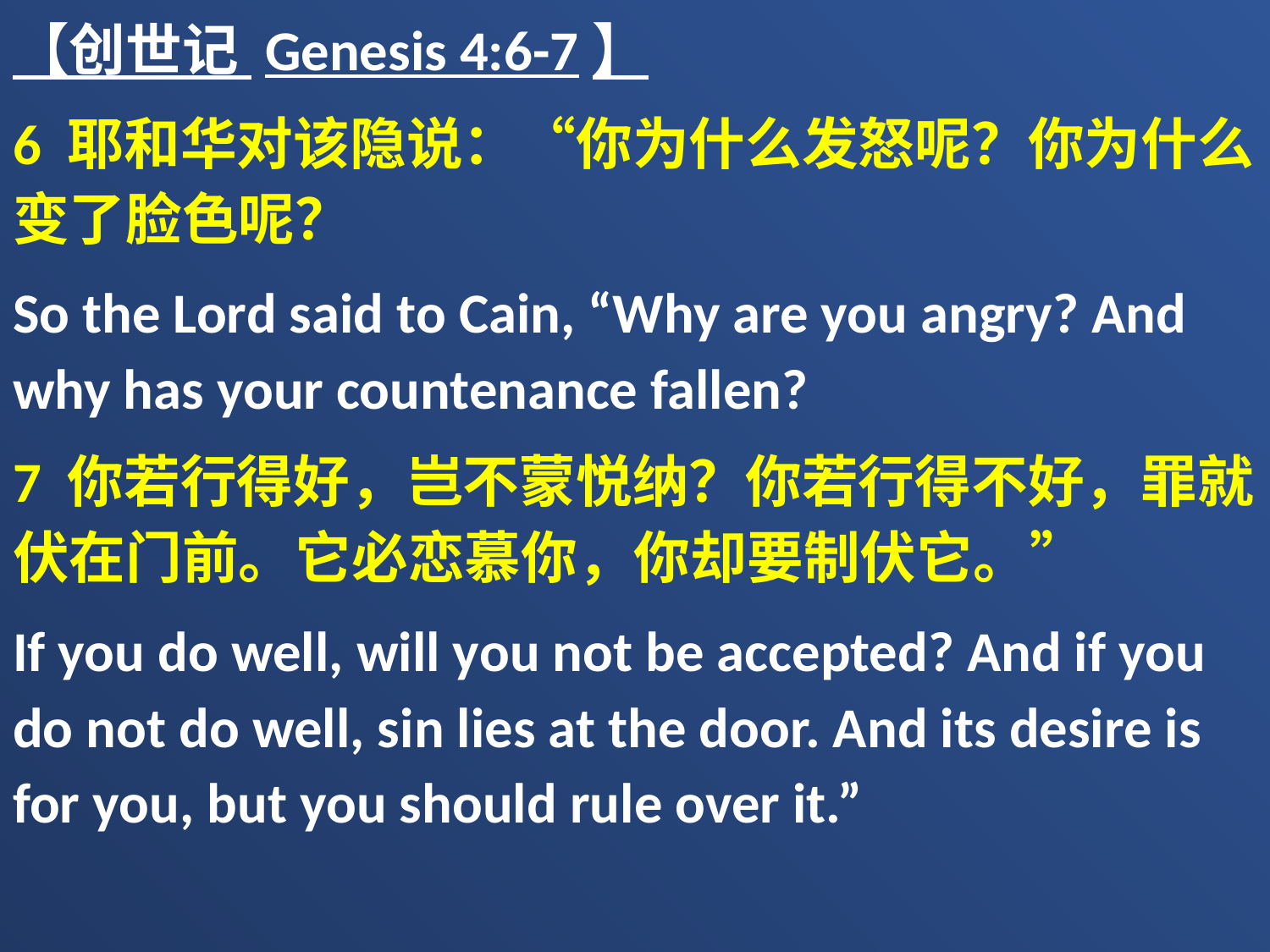

【创世记 Genesis 4:6-7】
6 耶和华对该隐说：“你为什么发怒呢？你为什么变了脸色呢？
So the Lord said to Cain, “Why are you angry? And why has your countenance fallen?
7 你若行得好，岂不蒙悦纳？你若行得不好，罪就伏在门前。它必恋慕你，你却要制伏它。”
If you do well, will you not be accepted? And if you do not do well, sin lies at the door. And its desire is for you, but you should rule over it.”